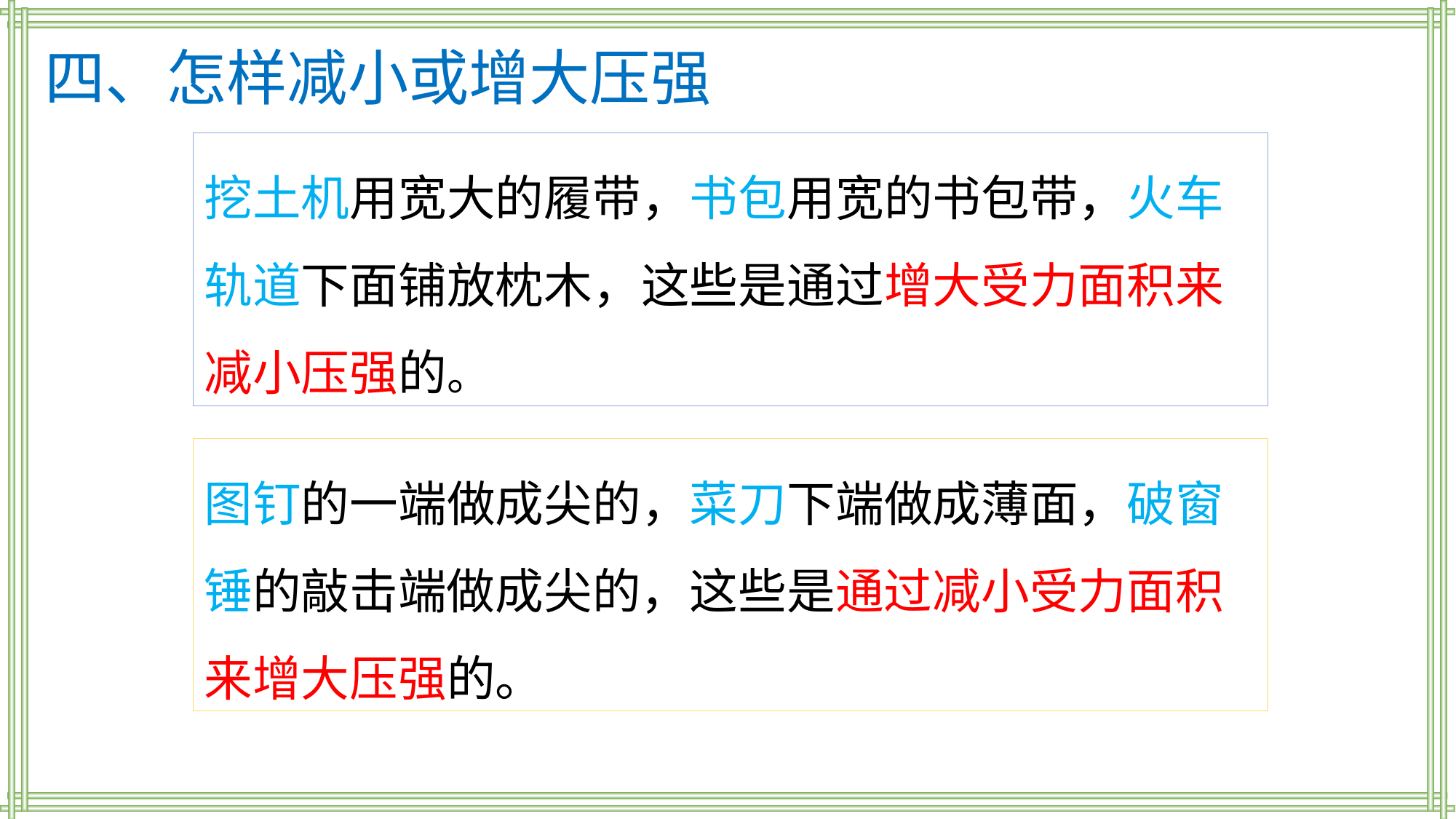

四、怎样减小或增大压强
挖土机用宽大的履带，书包用宽的书包带，火车轨道下面铺放枕木，这些是通过增大受力面积来减小压强的。
图钉的一端做成尖的，菜刀下端做成薄面，破窗锤的敲击端做成尖的，这些是通过减小受力面积来增大压强的。